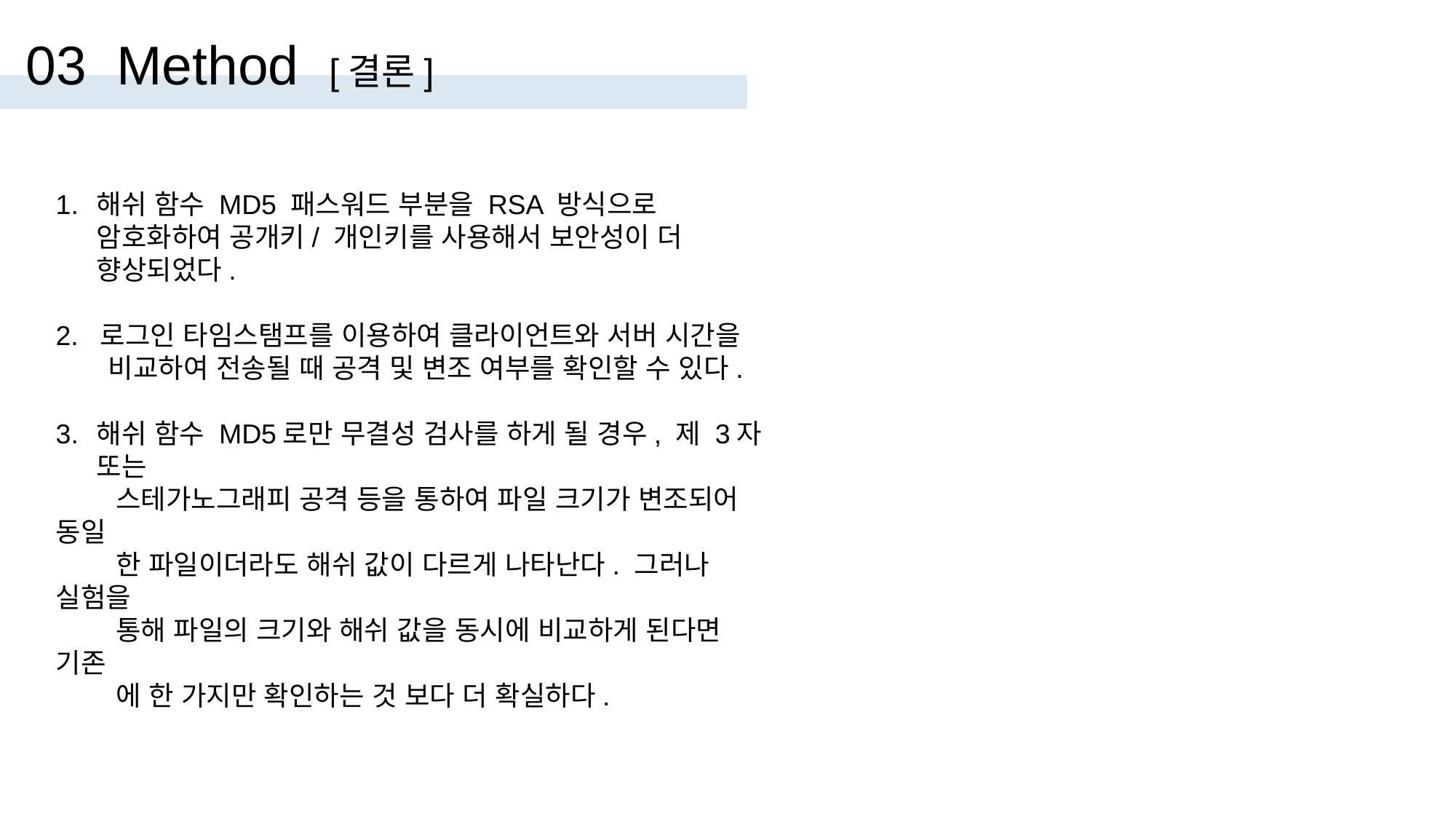

# 03  Method  [결론]

해쉬 함수 MD5 패스워드 부분을 RSA 방식으로 암호화하여 공개키/ 개인키를 사용해서 보안성이 더 향상되었다.

2.  로그인 타임스탬프를 이용하여 클라이언트와 서버 시간을
      비교하여 전송될 때 공격 및 변조 여부를 확인할 수 있다.

해쉬 함수 MD5로만 무결성 검사를 하게 될 경우, 제 3자 또는
       스테가노그래피 공격 등을 통하여 파일 크기가 변조되어 동일
       한 파일이더라도 해쉬 값이 다르게 나타난다. 그러나 실험을
       통해 파일의 크기와 해쉬 값을 동시에 비교하게 된다면 기존
       에 한 가지만 확인하는 것 보다 더 확실하다.